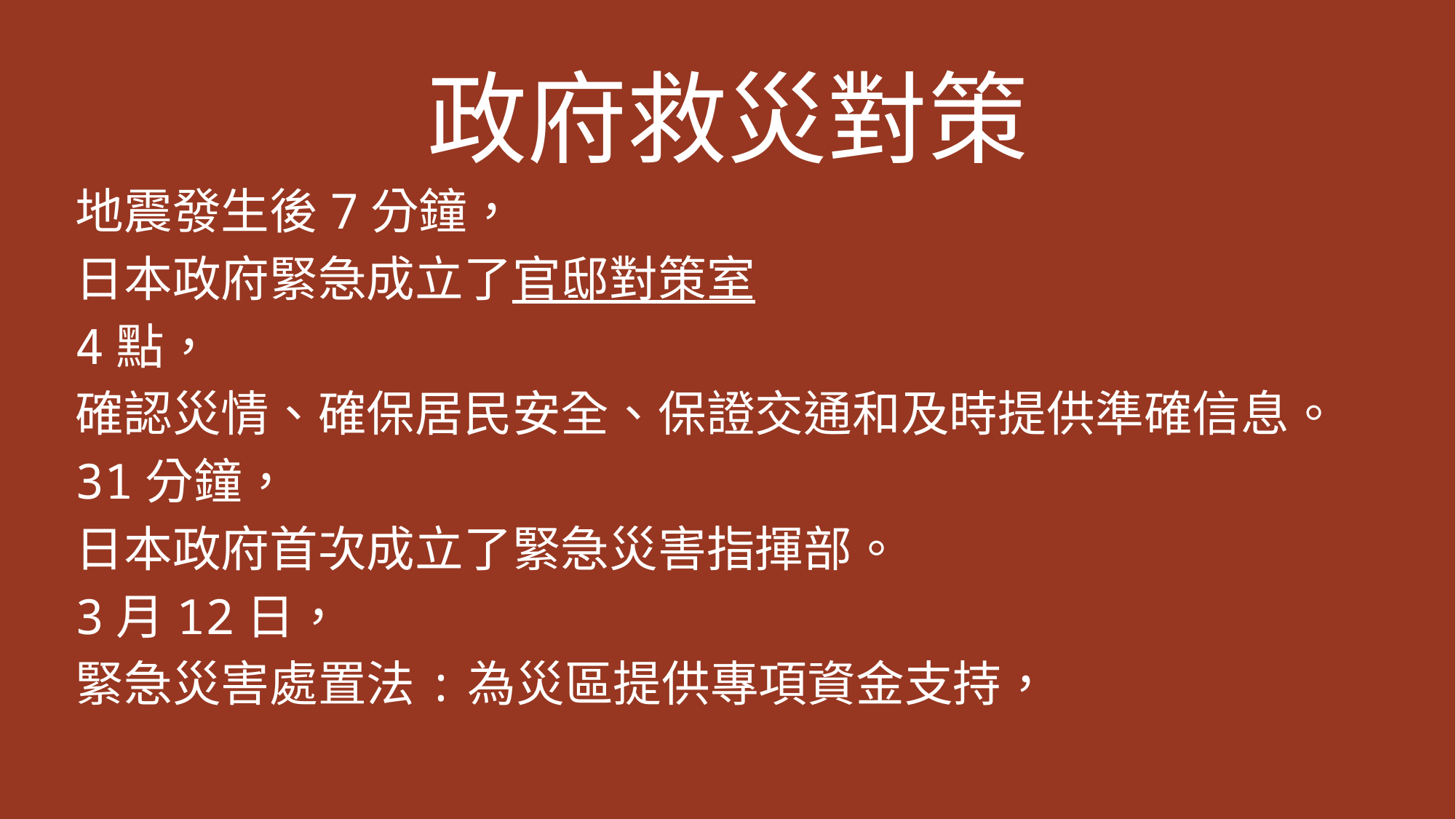

# 政府救災對策
地震發生後7分鐘，
日本政府緊急成立了官邸對策室
4點，
確認災情、確保居民安全、保證交通和及時提供準確信息。
31分鐘，
日本政府首次成立了緊急災害指揮部。
3月12日，
緊急災害處置法:為災區提供專項資金支持，